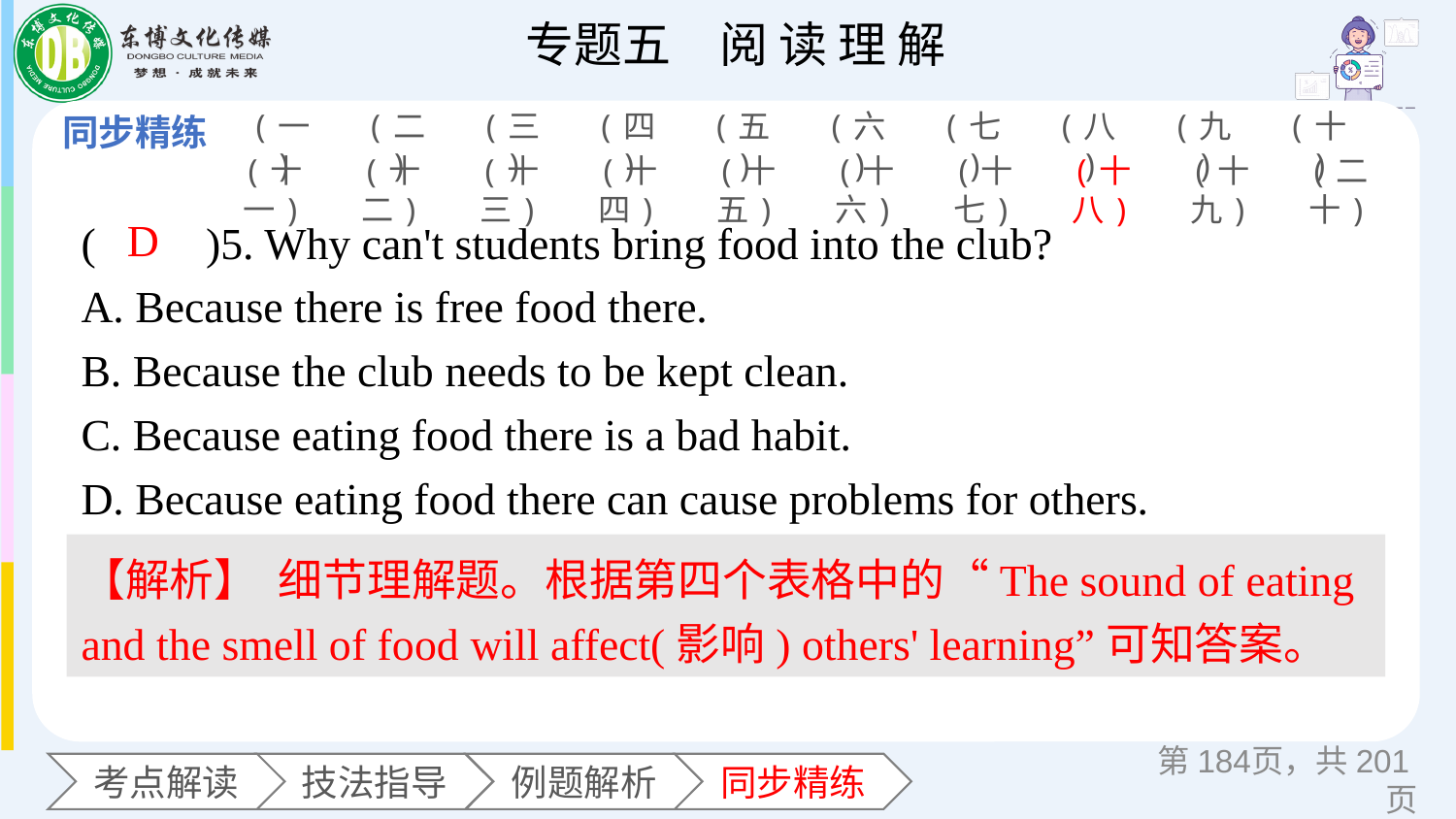

(一)
(二)
(三)
(四)
(五)
(六)
(七)
(八)
(九)
(十)
(十一)
(十二)
(十三)
(十四)
(十五)
(十六)
(十七)
(十八)
(十九)
(二十)
(　　)5. Why can't students bring food into the club?
A. Because there is free food there.
B. Because the club needs to be kept clean.
C. Because eating food there is a bad habit.
D. Because eating food there can cause problems for others.
D
【解析】  细节理解题。根据第四个表格中的“The sound of eating and the smell of food will affect(影响) others' learning”可知答案。
第184页，共201页